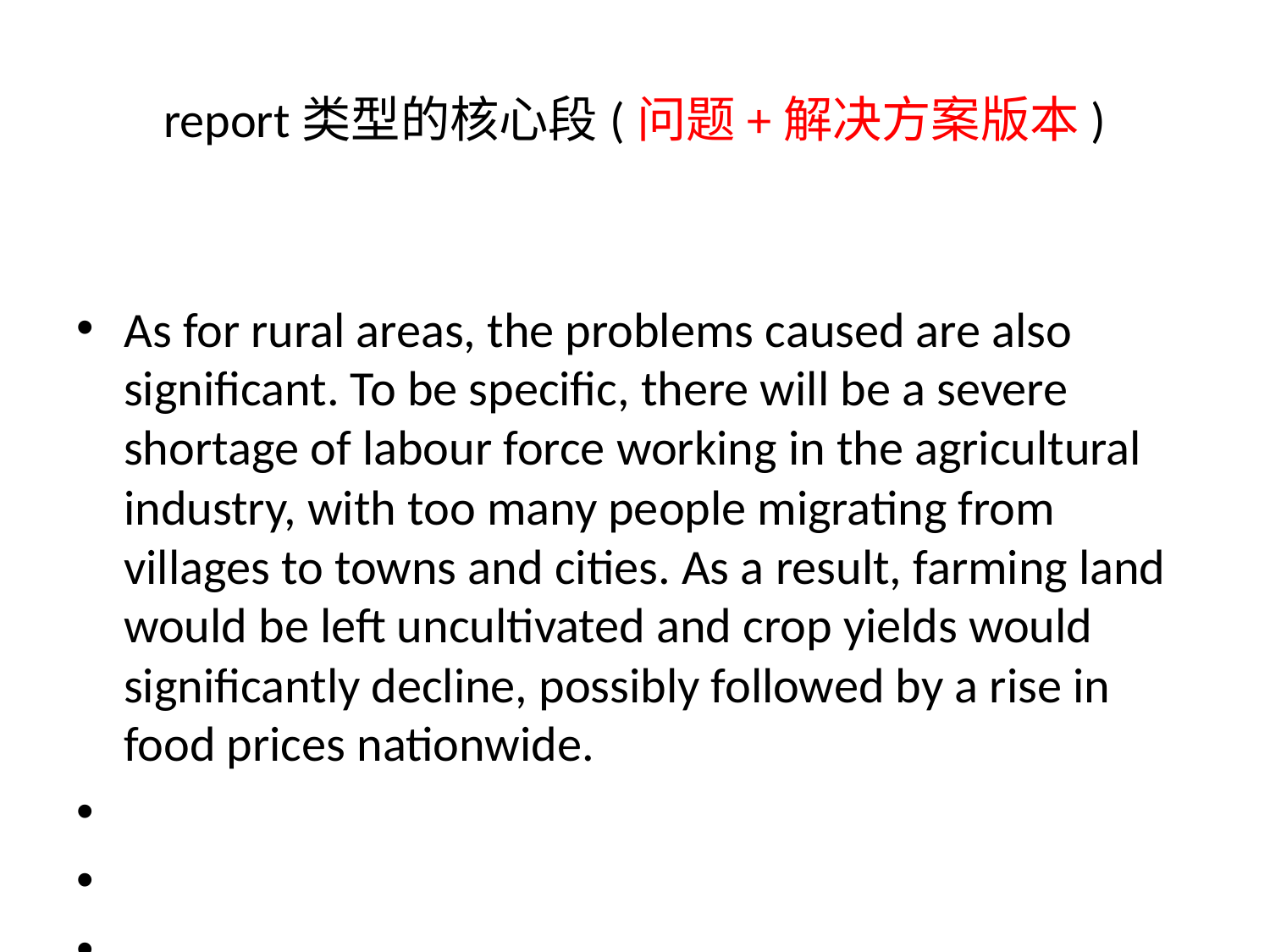

# report类型的核心段(问题+解决方案版本)

As for rural areas, the problems caused are also significant. To be specific, there will be a severe shortage of labour force working in the agricultural industry, with too many people migrating from villages to towns and cities. As a result, farming land would be left uncultivated and crop yields would significantly decline, possibly followed by a rise in food prices nationwide.